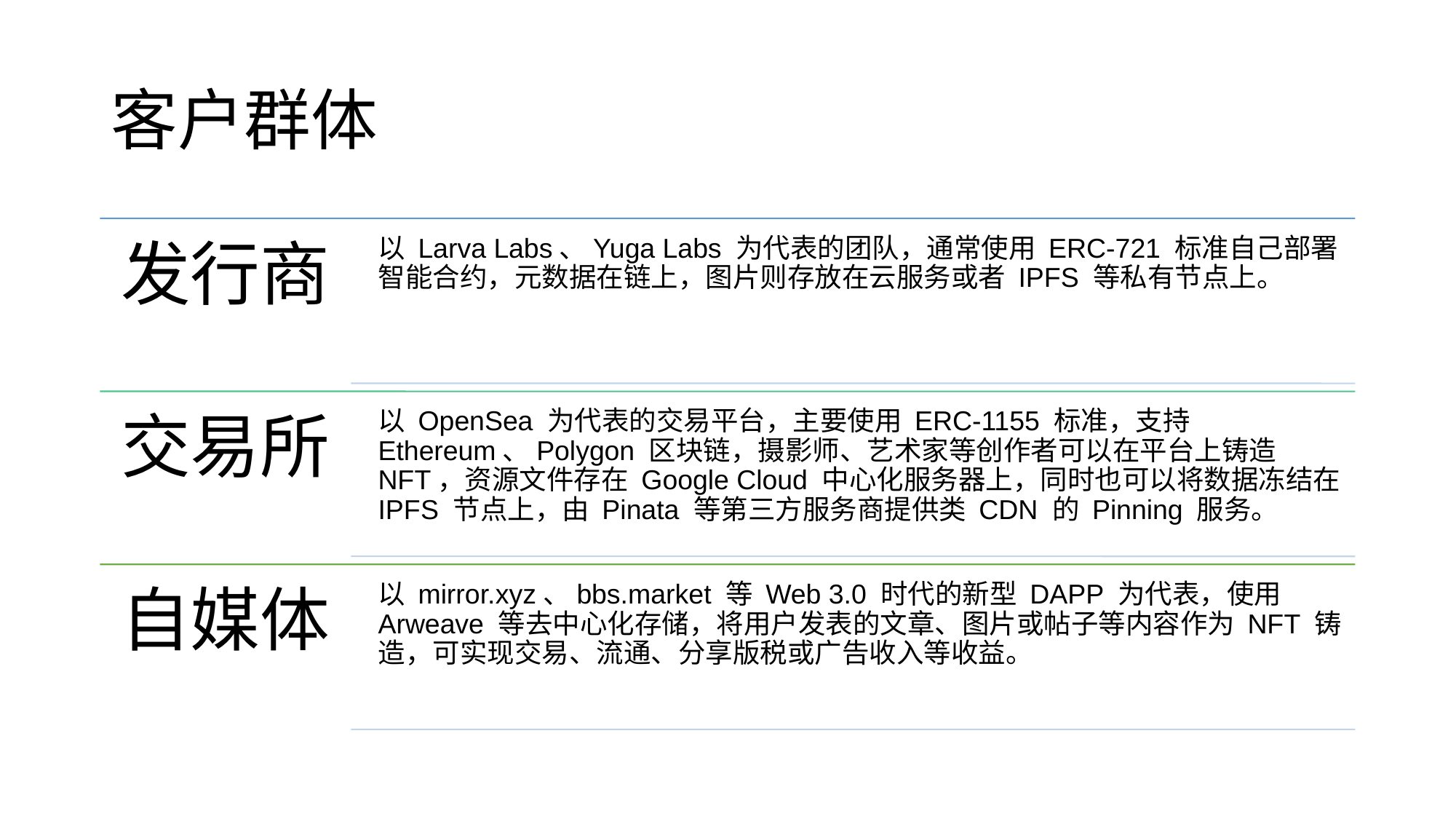

# 客户群体
发行商
以 Larva Labs、Yuga Labs 为代表的团队，通常使用 ERC-721 标准自己部署智能合约，元数据在链上，图片则存放在云服务或者 IPFS 等私有节点上。
交易所
以 OpenSea 为代表的交易平台，主要使用 ERC-1155 标准，支持 Ethereum、Polygon 区块链，摄影师、艺术家等创作者可以在平台上铸造 NFT，资源文件存在 Google Cloud 中心化服务器上，同时也可以将数据冻结在 IPFS 节点上，由 Pinata 等第三方服务商提供类 CDN 的 Pinning 服务。
自媒体
以 mirror.xyz、bbs.market 等 Web 3.0 时代的新型 DAPP 为代表，使用 Arweave 等去中心化存储，将用户发表的文章、图片或帖子等内容作为 NFT 铸造，可实现交易、流通、分享版税或广告收入等收益。